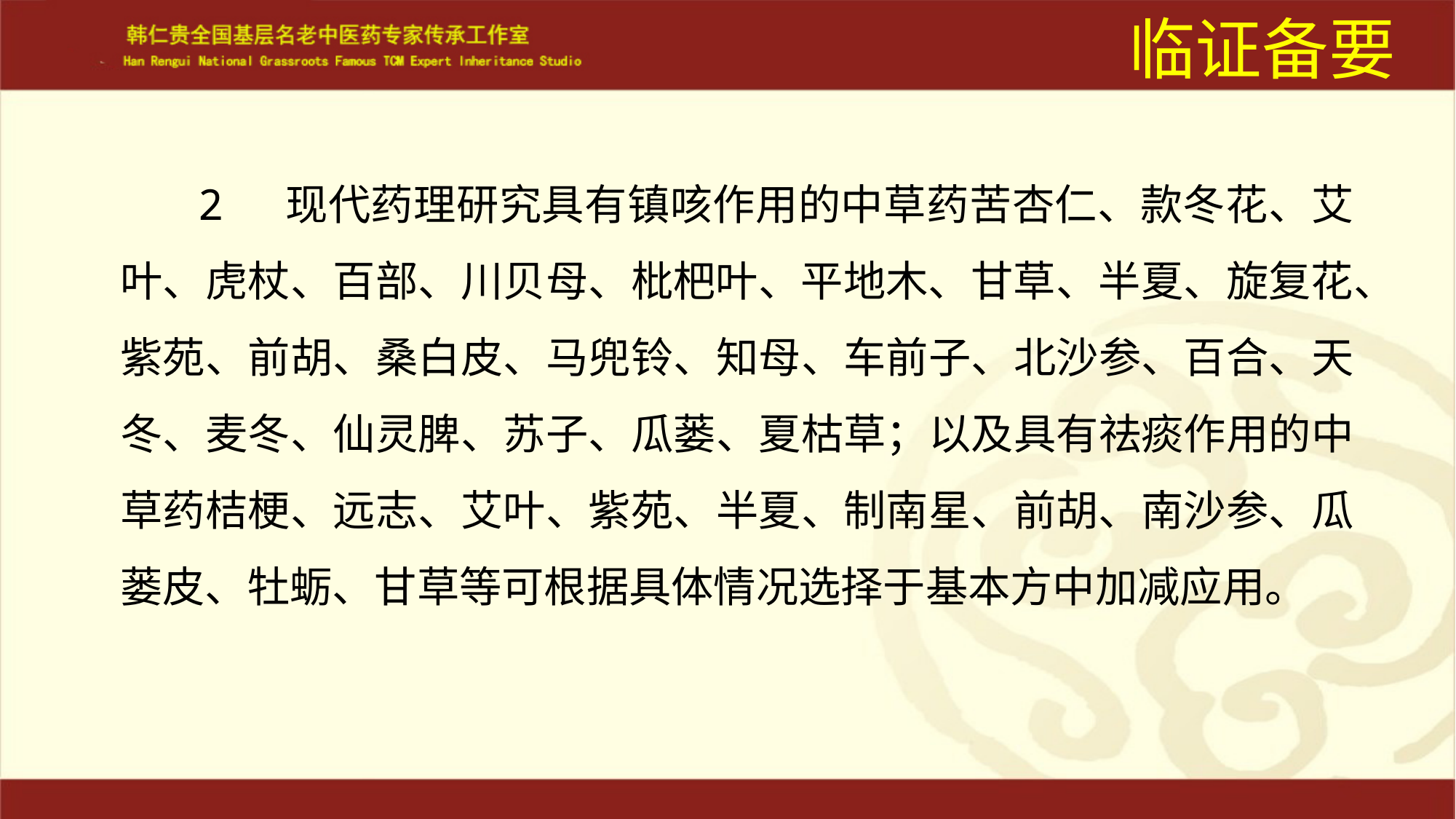

# 临证备要
   2  现代药理研究具有镇咳作用的中草药苦杏仁、款冬花、艾叶、虎杖、百部、川贝母、枇杷叶、平地木、甘草、半夏、旋复花、紫苑、前胡、桑白皮、马兜铃、知母、车前子、北沙参、百合、天冬、麦冬、仙灵脾、苏子、瓜蒌、夏枯草；以及具有祛痰作用的中草药桔梗、远志、艾叶、紫苑、半夏、制南星、前胡、南沙参、瓜蒌皮、牡蛎、甘草等可根据具体情况选择于基本方中加减应用。